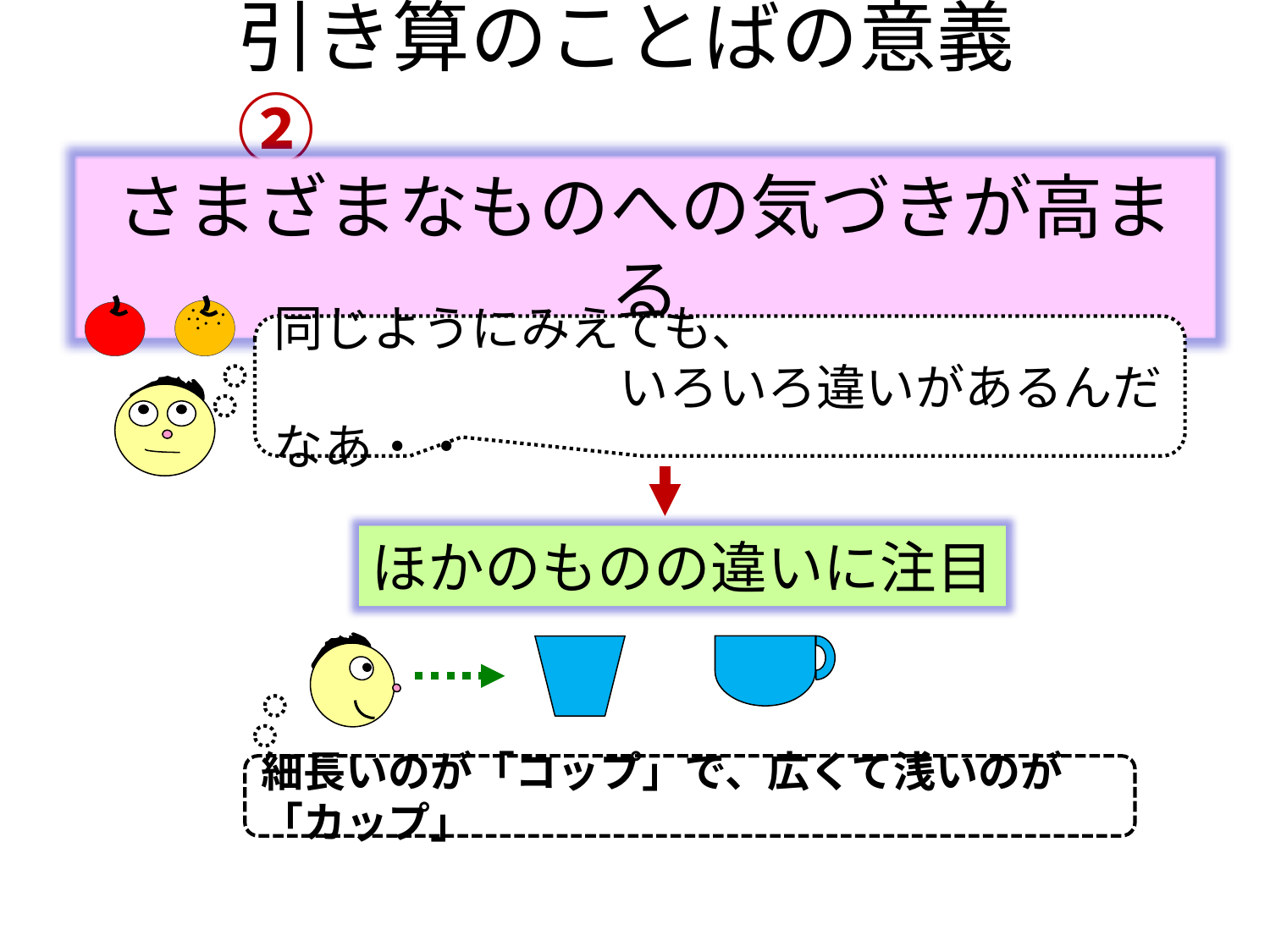

# 引き算のことばの意義②
さまざまなものへの気づきが高まる

同じようにみえても、
　　　　　　　いろいろ違いがあるんだなあ・・

ほかのものの違いに注目

細長いのが「コップ」で、広くて浅いのが「カップ」